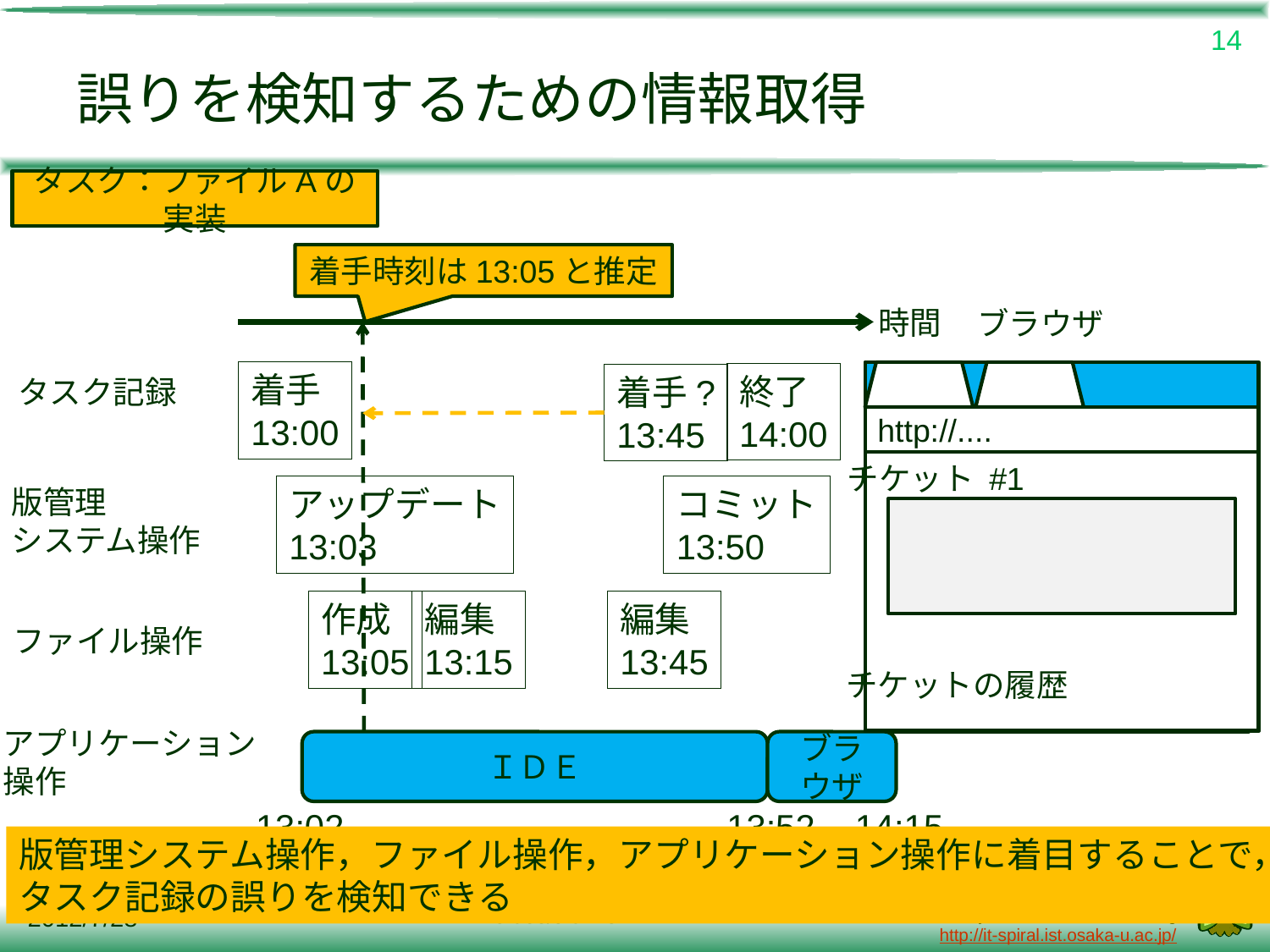

14
# 誤りを検知するための情報取得
タスク：ファイルAの実装
着手時刻は13:05と推定
時間
ブラウザ
IDE
着手
13:00

http://....

チケット #1

チケットの履歴
終了
14:00
着手?
13:45
タスク記録

アップデート
13:03
版管理
システム操作
コミット
13:50
作成
13:05
編集
13:15
編集
13:45
ファイル操作
アプリケーション
操作
ブラ
ウザ
ＩＤＥ
13:02
13:52
14:15
版管理システム操作，ファイル操作，アプリケーション操作に着目することで，
タスク記録の誤りを検知できる
2012/7/28
SIGSS/SIGKBSE